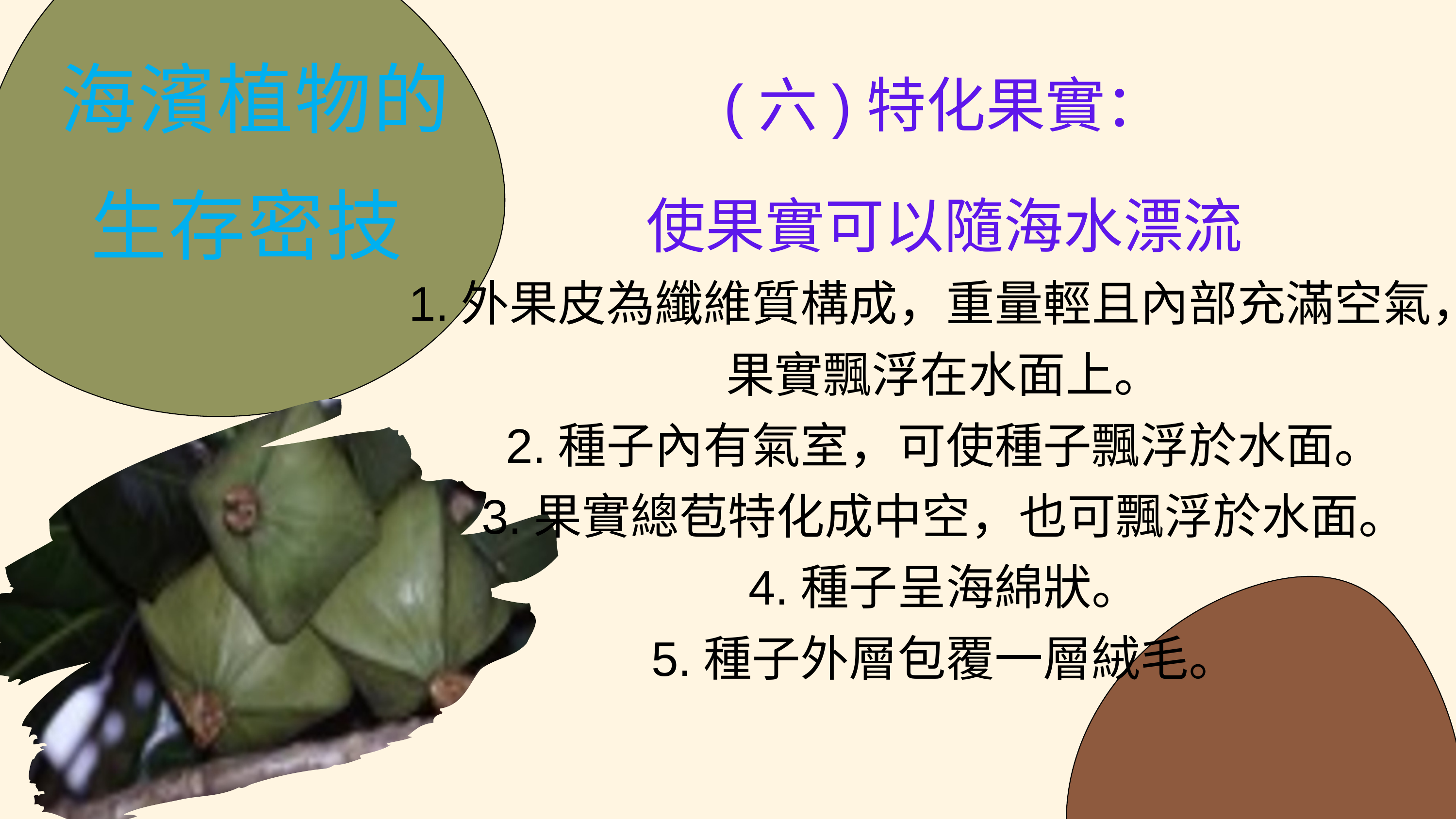

海濱植物的生存密技
(六)特化果實：
使果實可以隨海水漂流
1.外果皮為纖維質構成，重量輕且內部充滿空氣，果實飄浮在水面上。
2.種子內有氣室，可使種子飄浮於水面。
3.果實總苞特化成中空，也可飄浮於水面。
4.種子呈海綿狀。
5.種子外層包覆一層絨毛。